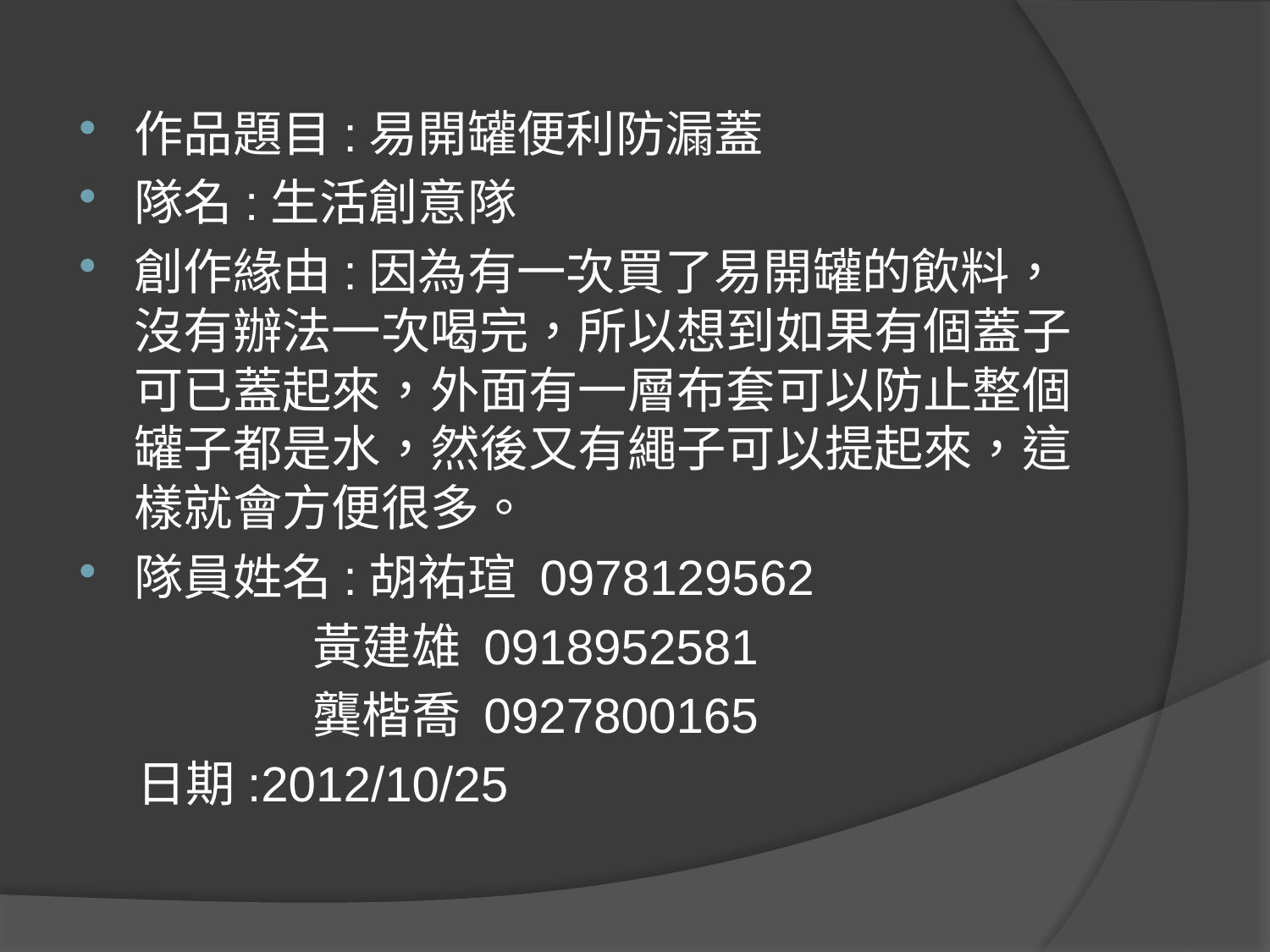

作品題目:易開罐便利防漏蓋
隊名:生活創意隊
創作緣由:因為有一次買了易開罐的飲料，沒有辦法一次喝完，所以想到如果有個蓋子可已蓋起來，外面有一層布套可以防止整個罐子都是水，然後又有繩子可以提起來，這樣就會方便很多。
隊員姓名:胡祐瑄 0978129562
                    黃建雄 0918952581
                    龔楷喬 0927800165
    日期:2012/10/25